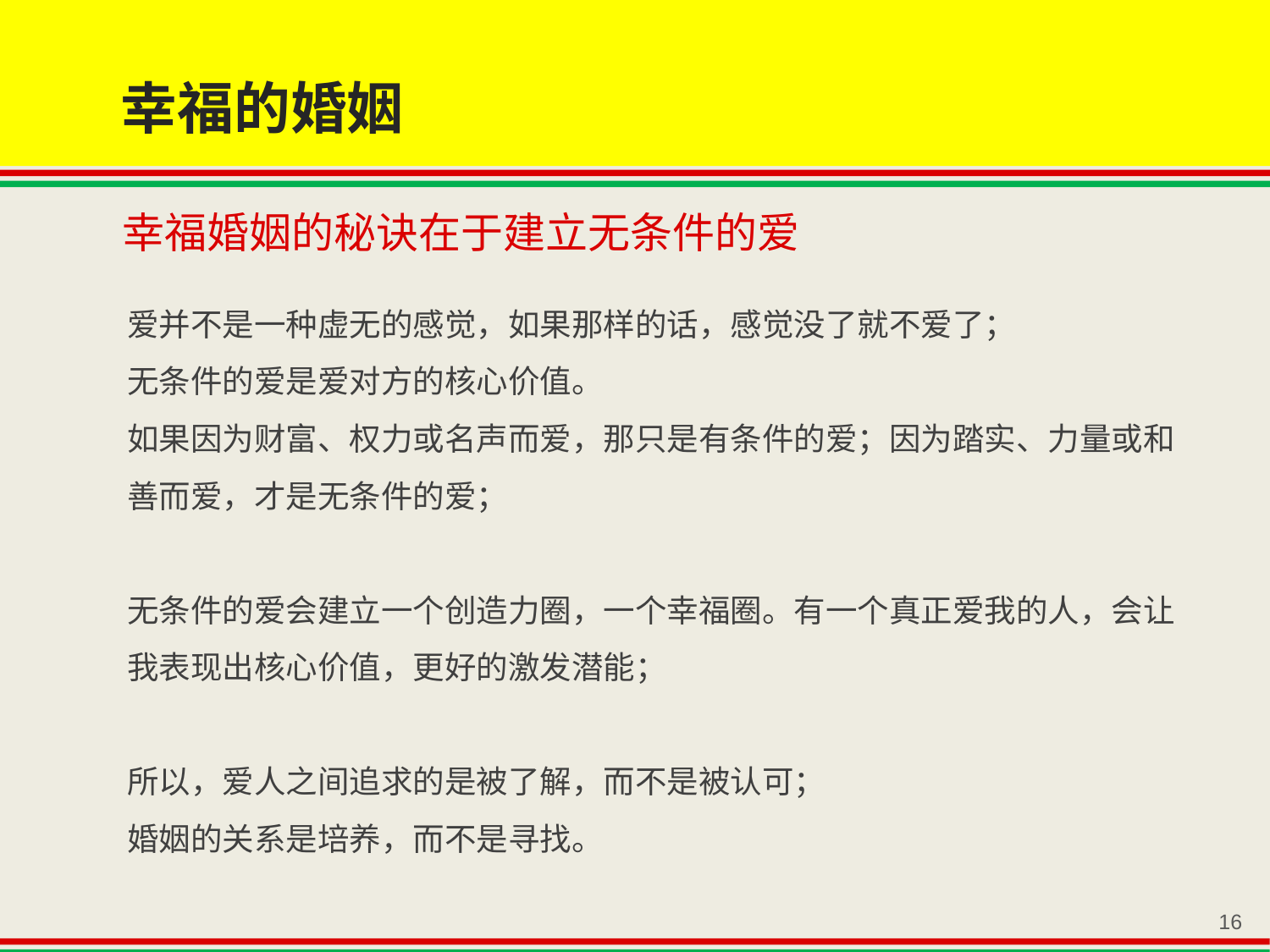

幸福的婚姻

幸福婚姻的秘诀在于建立无条件的爱
爱并不是一种虚无的感觉，如果那样的话，感觉没了就不爱了；
无条件的爱是爱对方的核心价值。
如果因为财富、权力或名声而爱，那只是有条件的爱；因为踏实、力量或和善而爱，才是无条件的爱；

无条件的爱会建立一个创造力圈，一个幸福圈。有一个真正爱我的人，会让我表现出核心价值，更好的激发潜能；

所以，爱人之间追求的是被了解，而不是被认可；
婚姻的关系是培养，而不是寻找。
16